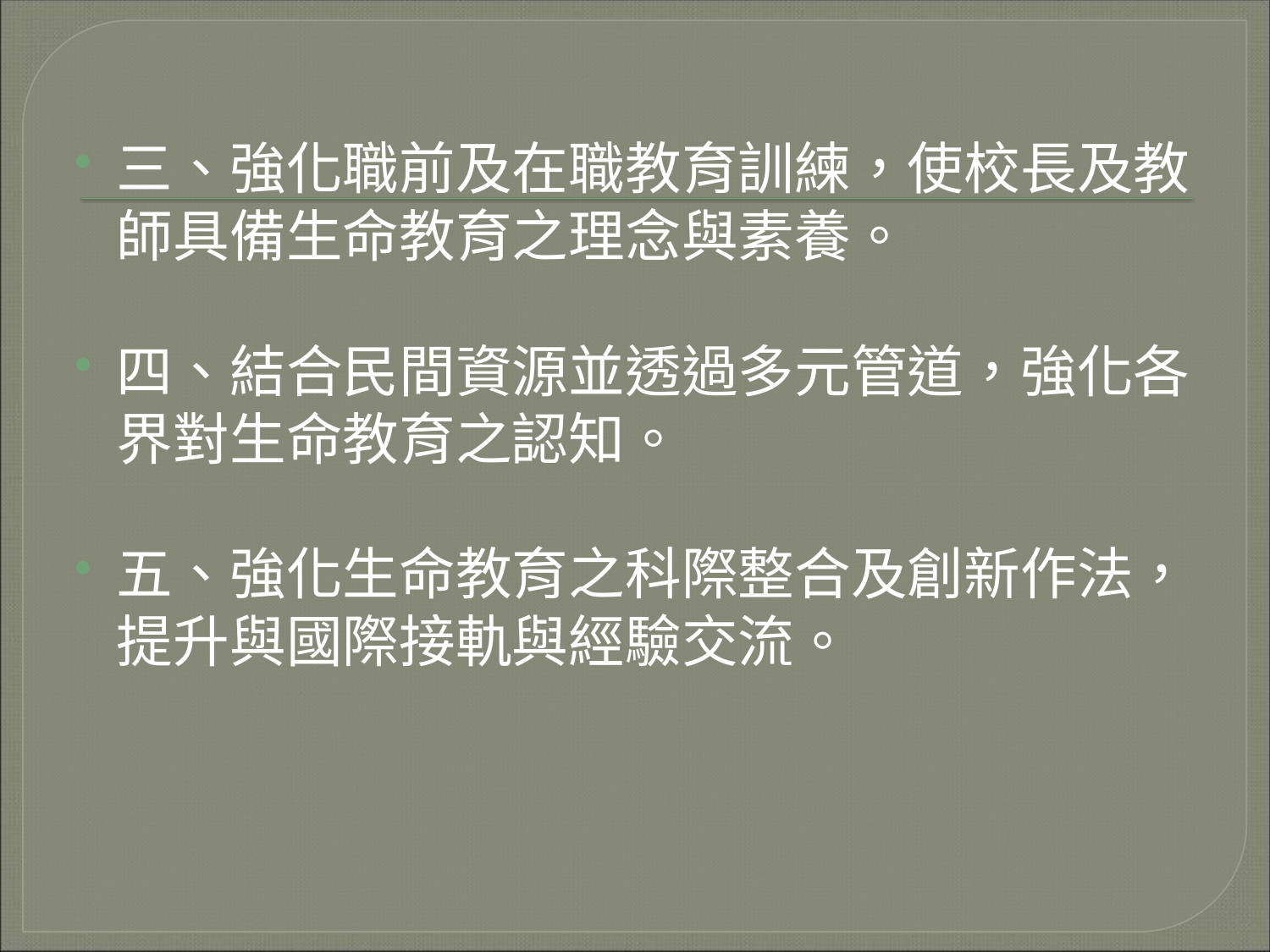

三、強化職前及在職教育訓練，使校長及教師具備生命教育之理念與素養。

四、結合民間資源並透過多元管道，強化各界對生命教育之認知。

五、強化生命教育之科際整合及創新作法，提升與國際接軌與經驗交流。